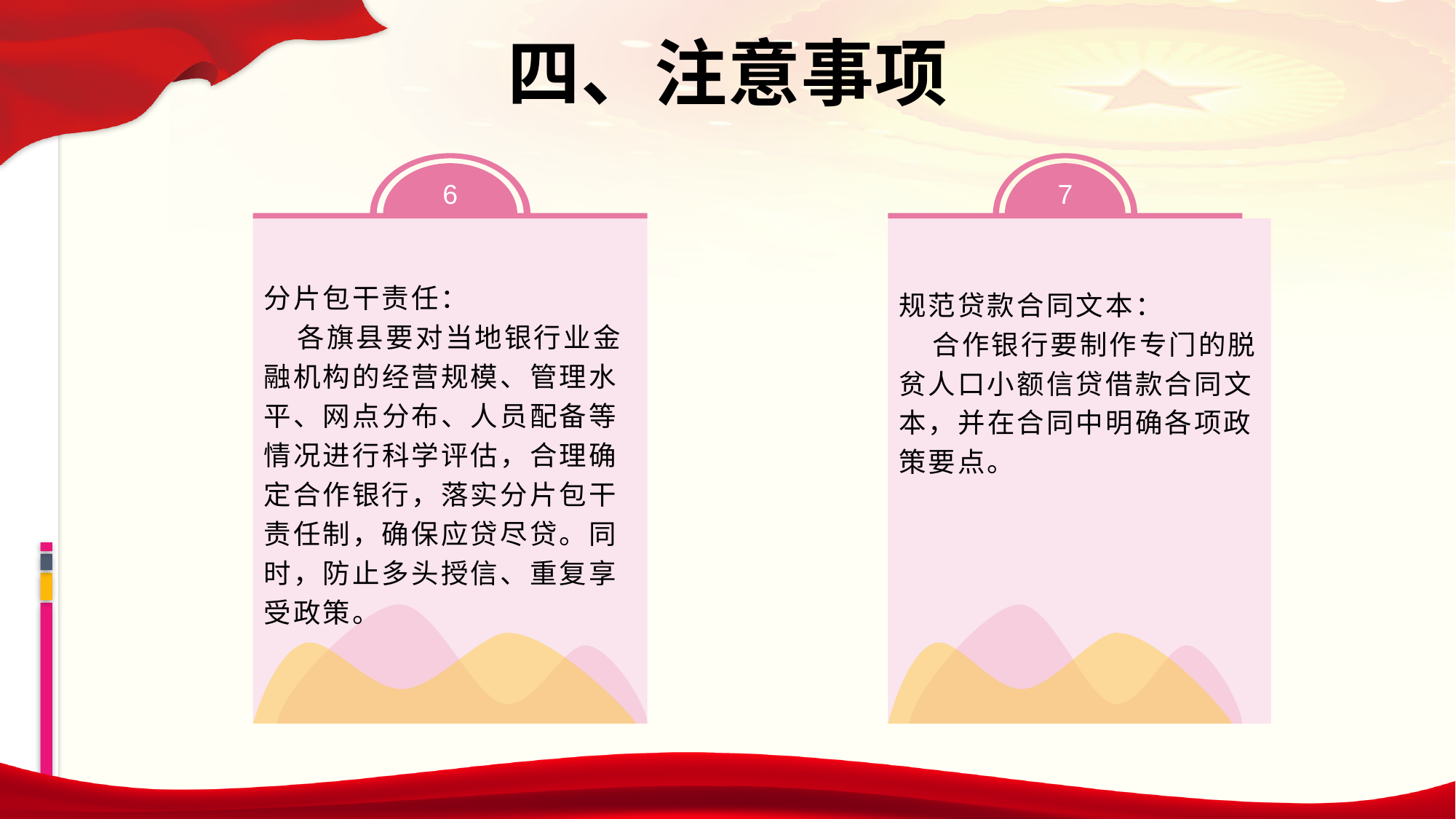

四、注意事项

6

7

分片包干责任：
    各旗县要对当地银行业金融机构的经营规模、管理水平、网点分布、人员配备等情况进行科学评估，合理确定合作银行，落实分片包干责任制，确保应贷尽贷。同时，防止多头授信、重复享受政策。

规范贷款合同文本：
    合作银行要制作专门的脱贫人口小额信贷借款合同文本，并在合同中明确各项政策要点。

14